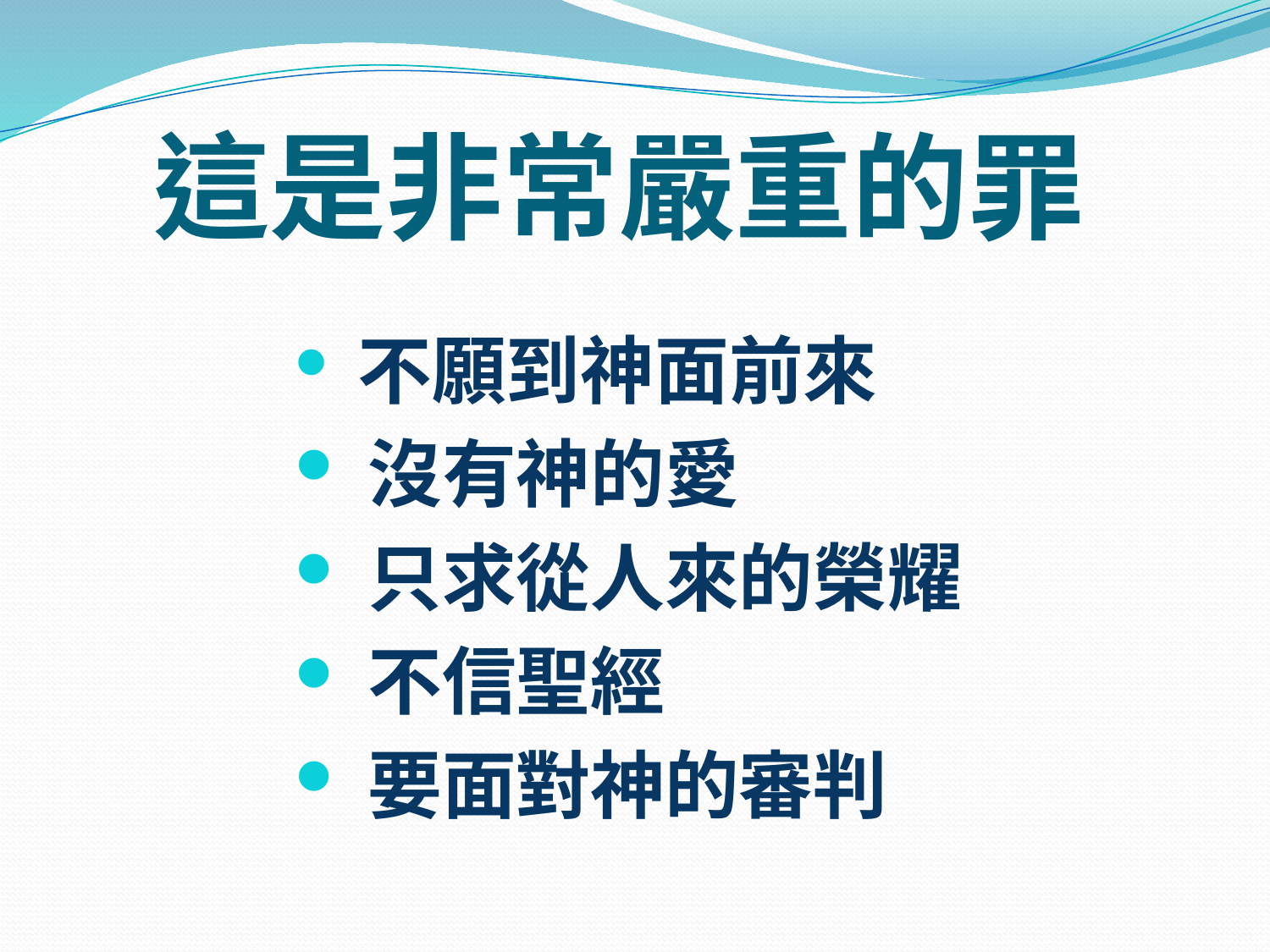

# 這是非常嚴重的罪
 不願到神面前來
 沒有神的愛
 只求從人來的榮耀
 不信聖經
 要面對神的審判